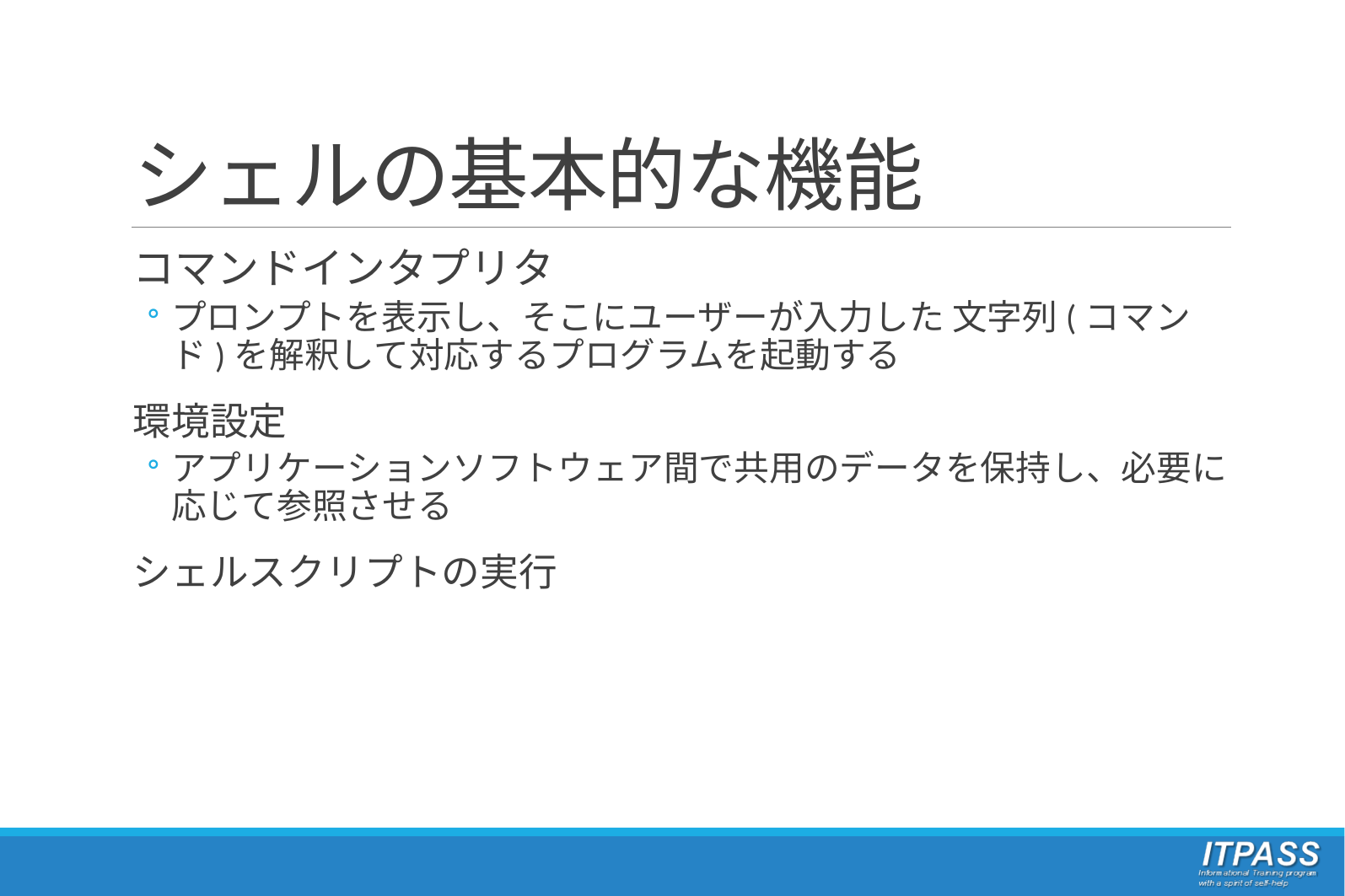

# シェルの基本的な機能
コマンドインタプリタ
プロンプトを表示し、そこにユーザーが入力した 文字列(コマンド)を解釈して対応するプログラムを起動する
環境設定
アプリケーションソフトウェア間で共用のデータを保持し、必要に応じて参照させる
シェルスクリプトの実行